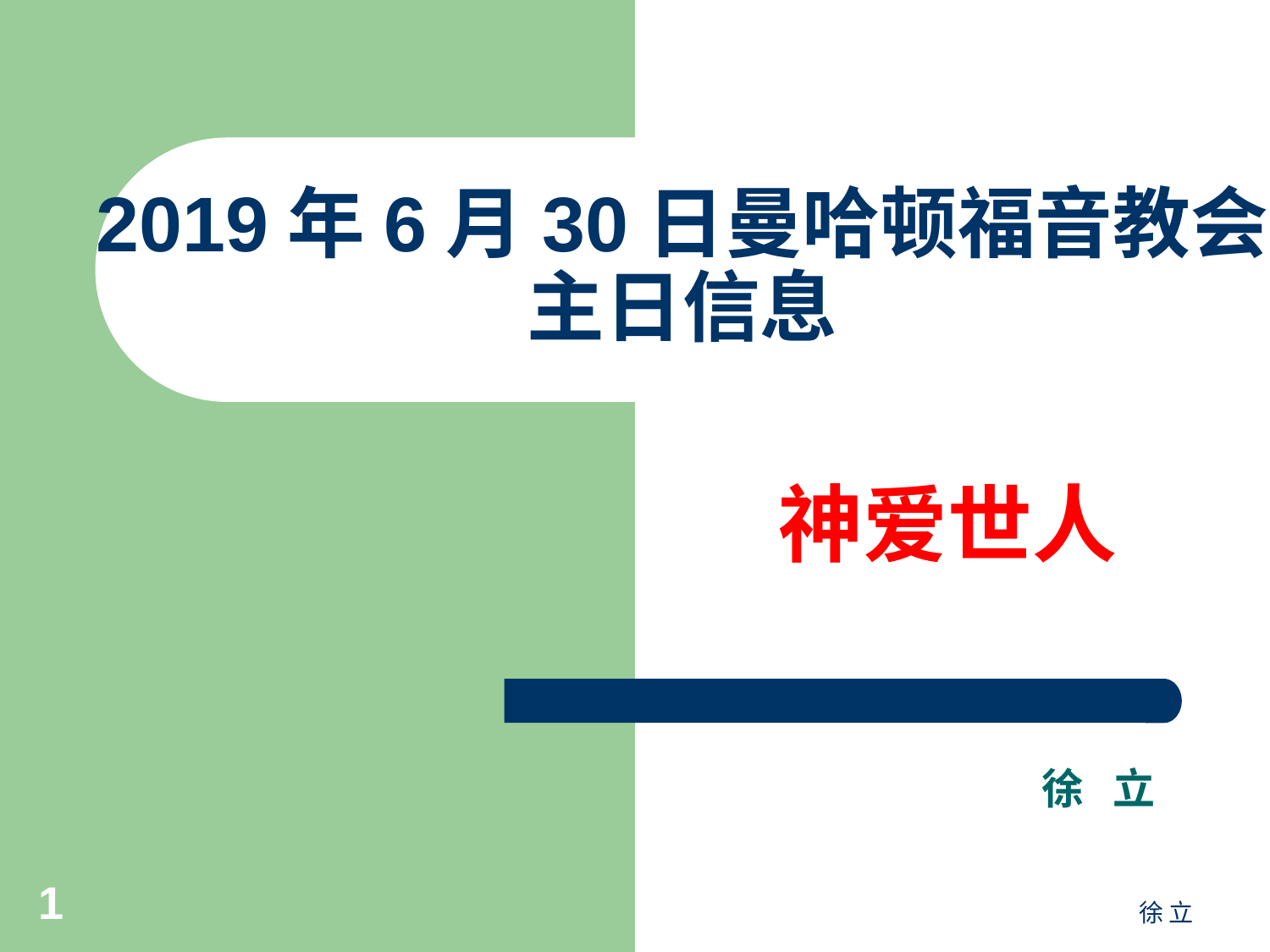

2019年6月30日曼哈顿福音教会
主日信息
# 神爱世人
徐   立
1
徐 立